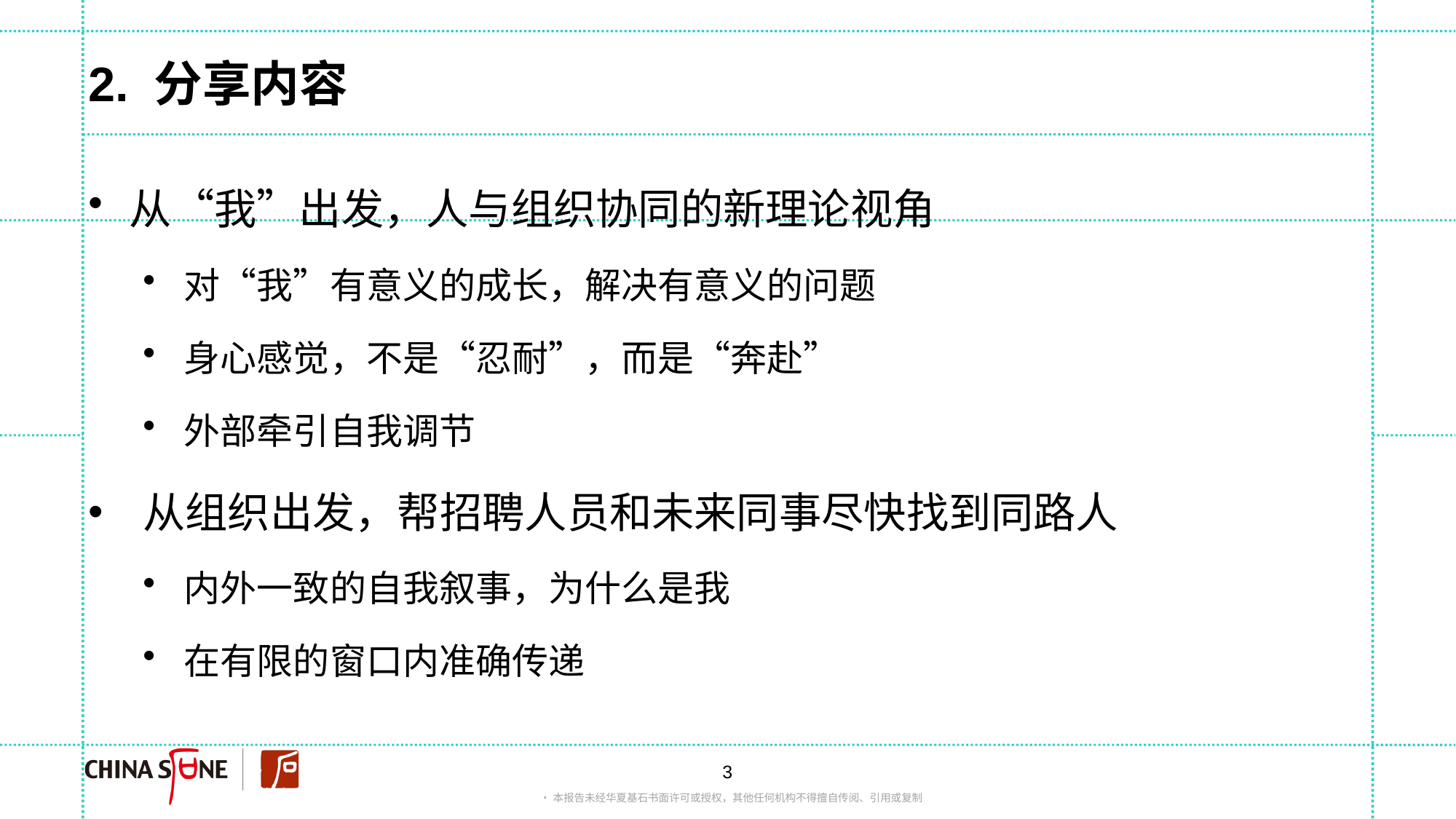

# 2. 分享内容
从“我”出发，人与组织协同的新理论视角
对“我”有意义的成长，解决有意义的问题
身心感觉，不是“忍耐”，而是“奔赴”
外部牵引自我调节
从组织出发，帮招聘人员和未来同事尽快找到同路人
内外一致的自我叙事，为什么是我
在有限的窗口内准确传递